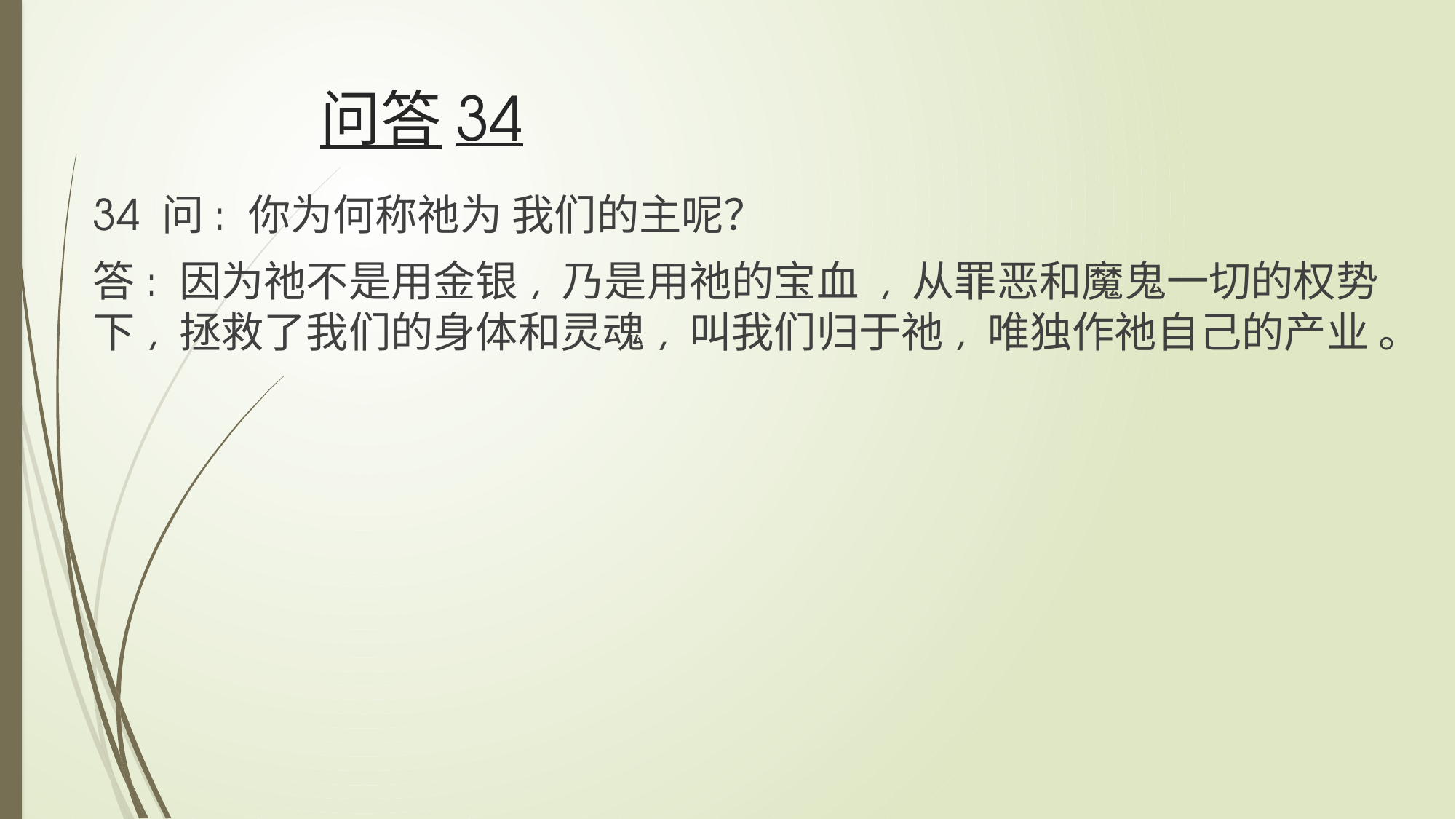

# 问答34
34 问: 你为何称祂为 我们的主呢？
答: 因为祂不是用金银, 乃是用祂的宝血 , 从罪恶和魔鬼一切的权势下, 拯救了我们的身体和灵魂, 叫我们归于祂, 唯独作祂自己的产业 。